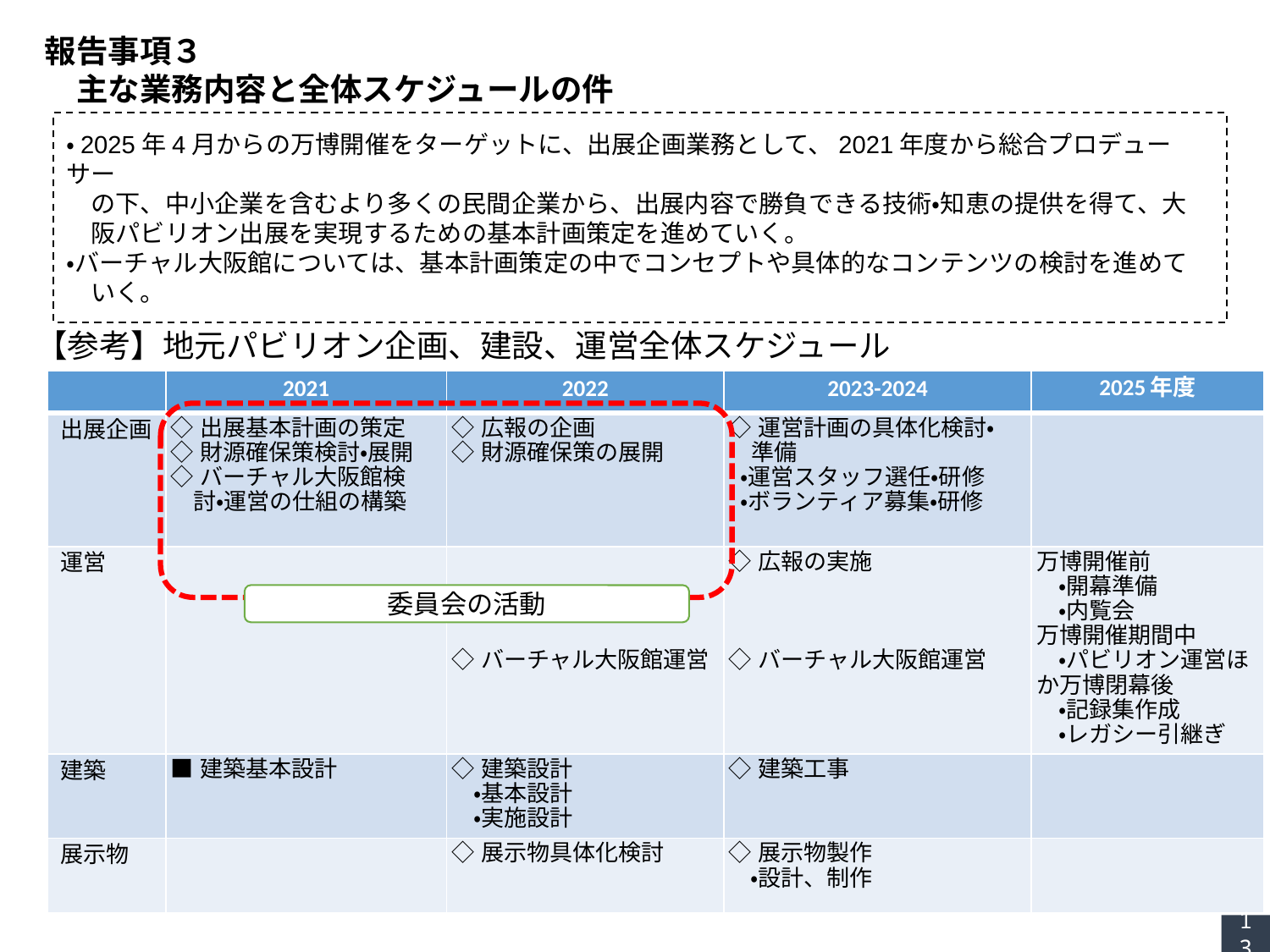

報告事項３
　主な業務内容と全体スケジュールの件
・2025年4月からの万博開催をターゲットに、出展企画業務として、2021年度から総合プロデューサー
　の下、中小企業を含むより多くの民間企業から、出展内容で勝負できる技術・知恵の提供を得て、大
　阪パビリオン出展を実現するための基本計画策定を進めていく。
・バーチャル大阪館については、基本計画策定の中でコンセプトや具体的なコンテンツの検討を進めて
　いく。
【参考】地元パビリオン企画、建設、運営全体スケジュール
|  | 2021 | 2022 | 2023-2024 | 2025年度 |
| --- | --- | --- | --- | --- |
| 出展企画 | ◇出展基本計画の策定 ◇財源確保策検討・展開 ◇バーチャル大阪館検 　討・運営の仕組の構築 | ◇広報の企画 ◇財源確保策の展開 | ◇運営計画の具体化検討・ 　準備 ・運営スタッフ選任・研修 ・ボランティア募集・研修 |  |
| 運営 |  | ◇バーチャル大阪館運営 | ◇広報の実施 ◇バーチャル大阪館運営 | 万博開催前 ・開幕準備 ・内覧会 万博開催期間中 ・パビリオン運営ほか万博閉幕後 ・記録集作成 ・レガシー引継ぎ |
| 建築 | ■建築基本設計 | ◇建築設計 ・基本設計 ・実施設計 | ◇建築工事 |  |
| 展示物 |  | ◇展示物具体化検討 | ◇展示物製作 ・設計、制作 |  |

委員会の活動
13